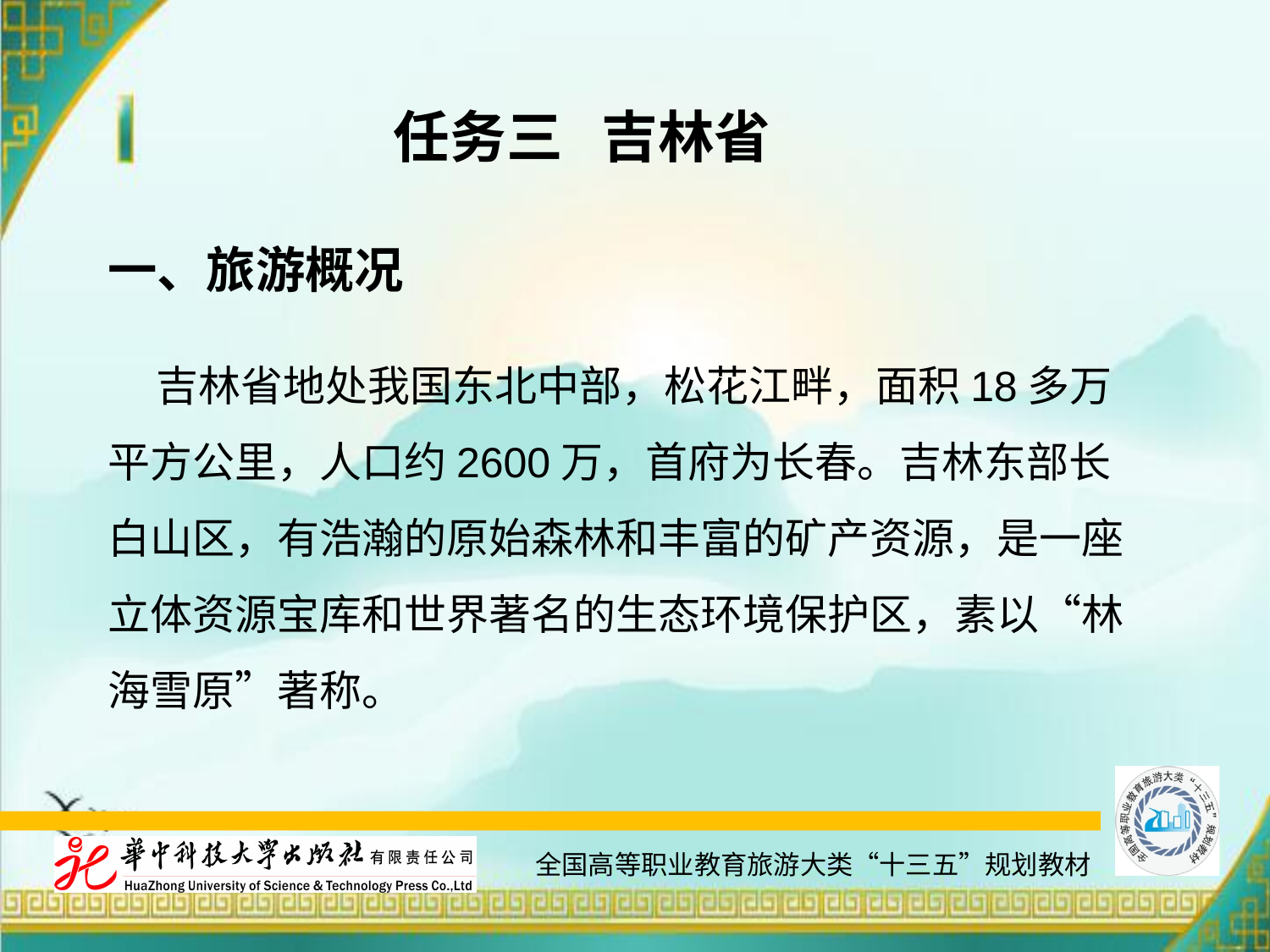

任务三   吉林省
一、旅游概况

    吉林省地处我国东北中部，松花江畔，面积18多万平方公里，人口约2600万，首府为长春。吉林东部长白山区，有浩瀚的原始森林和丰富的矿产资源，是一座立体资源宝库和世界著名的生态环境保护区，素以“林海雪原”著称。